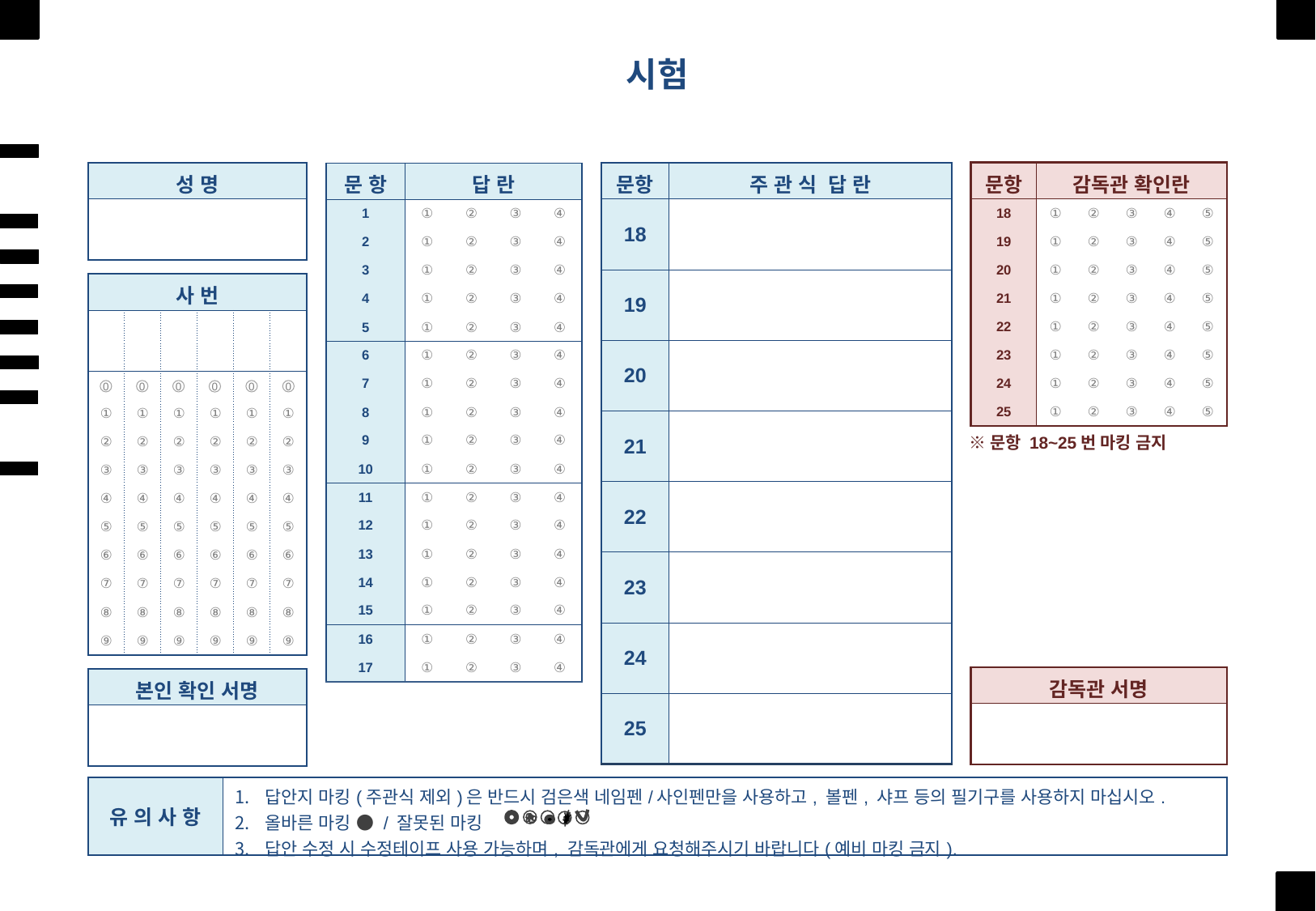

시험

| 성 명 |
| --- |
|  |
| 문항 | 주 관 식 답 란 |
| --- | --- |
| 18 |  |
| 19 |  |
| 20 |  |
| 21 |  |
| 22 |  |
| 23 |  |
| 24 |  |
| 25 |  |
| 문항 | 감독관 확인란 |  |  |  |  |
| --- | --- | --- | --- | --- | --- |
| 18 | ① | ② | ③ | ④ | ⑤ |
| 19 | ① | ② | ③ | ④ | ⑤ |
| 20 | ① | ② | ③ | ④ | ⑤ |
| 21 | ① | ② | ③ | ④ | ⑤ |
| 22 | ① | ② | ③ | ④ | ⑤ |
| 23 | ① | ② | ③ | ④ | ⑤ |
| 24 | ① | ② | ③ | ④ | ⑤ |
| 25 | ① | ② | ③ | ④ | ⑤ |
| 문 항 | 답 란 |  |  |  |
| --- | --- | --- | --- | --- |
| 1 | ① | ② | ③ | ④ |
| 2 | ① | ② | ③ | ④ |
| 3 | ① | ② | ③ | ④ |
| 4 | ① | ② | ③ | ④ |
| 5 | ① | ② | ③ | ④ |
| 6 | ① | ② | ③ | ④ |
| 7 | ① | ② | ③ | ④ |
| 8 | ① | ② | ③ | ④ |
| 9 | ① | ② | ③ | ④ |
| 10 | ① | ② | ③ | ④ |
| 11 | ① | ② | ③ | ④ |
| 12 | ① | ② | ③ | ④ |
| 13 | ① | ② | ③ | ④ |
| 14 | ① | ② | ③ | ④ |
| 15 | ① | ② | ③ | ④ |
| 16 | ① | ② | ③ | ④ |
| 17 | ① | ② | ③ | ④ |

| 사 번 | 사 번 |  |  |  |  |
| --- | --- | --- | --- | --- | --- |
|  |  |  |  |  |  |
|  |  |  |  |  |  |
| ① | ① | ① | ① | ① | ① |
| ② | ② | ② | ② | ② | ② |
| ③ | ③ | ③ | ③ | ③ | ③ |
| ④ | ④ | ④ | ④ | ④ | ④ |
| ⑤ | ⑤ | ⑤ | ⑤ | ⑤ | ⑤ |
| ⑥ | ⑥ | ⑥ | ⑥ | ⑥ | ⑥ |
| ⑦ | ⑦ | ⑦ | ⑦ | ⑦ | ⑦ |
| ⑧ | ⑧ | ⑧ | ⑧ | ⑧ | ⑧ |
| ⑨ | ⑨ | ⑨ | ⑨ | ⑨ | ⑨ |

0
0
0
0
0
0

※문항 18~25번 마킹 금지

| 감독관 서명 |
| --- |
|  |
| 본인 확인 서명 |
| --- |
|  |
| 유 의 사 항 | 답안지 마킹(주관식 제외)은 반드시 검은색 네임펜/사인펜만을 사용하고, 볼펜, 샤프 등의 필기구를 사용하지 마십시오. 올바른 마킹 ● / 잘못된 마킹 답안 수정 시 수정테이프 사용 가능하며, 감독관에게 요청해주시기 바랍니다(예비 마킹 금지). |
| --- | --- |